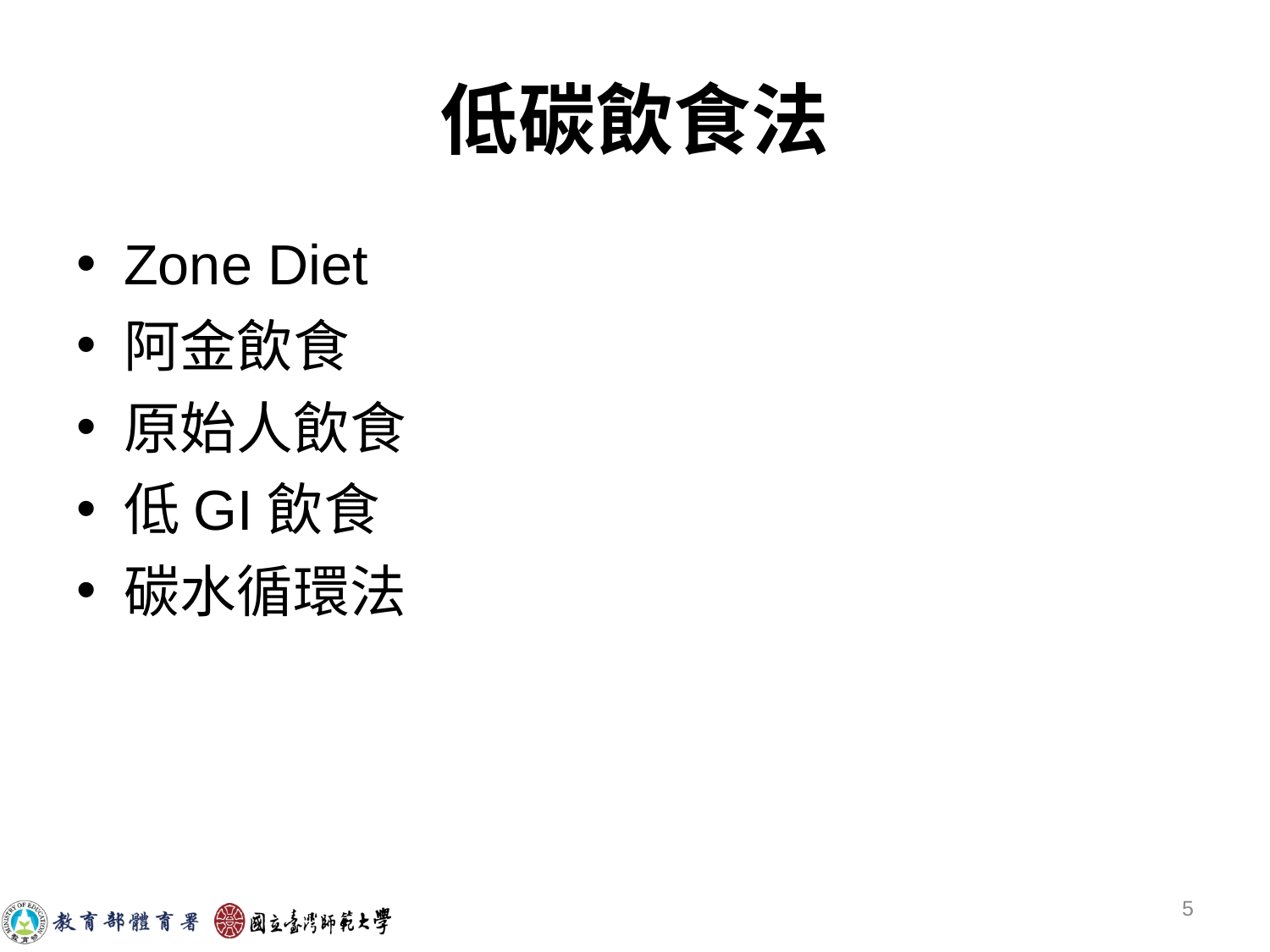

# 低碳飲食法
Zone Diet
阿金飲食
原始人飲食
低GI飲食
碳水循環法

5